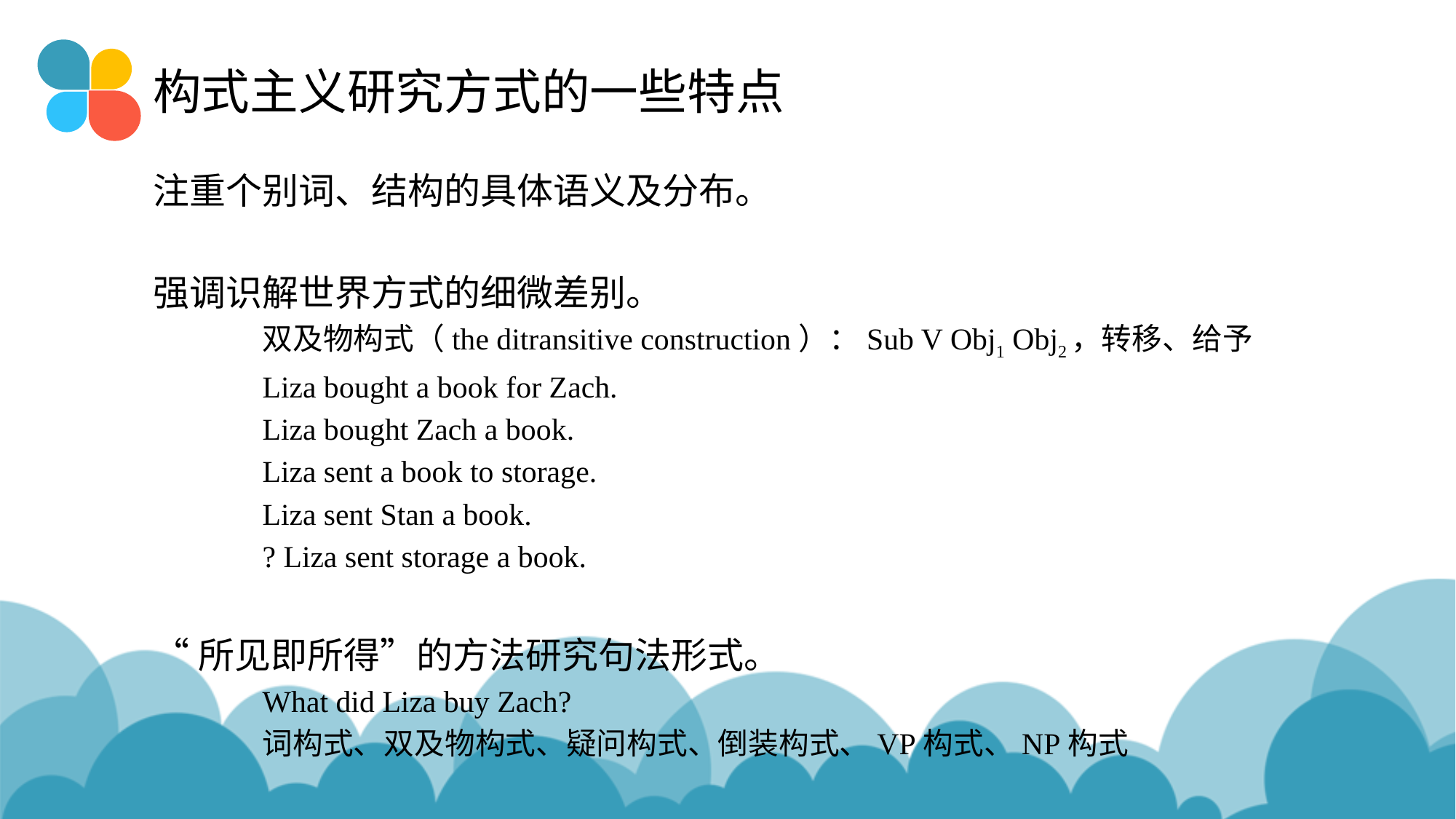

# 构式主义研究方式的一些特点
注重个别词、结构的具体语义及分布。

强调识解世界方式的细微差别。
双及物构式（the ditransitive construction）：Sub V Obj1 Obj2，转移、给予
Liza bought a book for Zach.
Liza bought Zach a book.
Liza sent a book to storage.
Liza sent Stan a book.
? Liza sent storage a book.

“所见即所得”的方法研究句法形式。
What did Liza buy Zach?
词构式、双及物构式、疑问构式、倒装构式、VP构式、NP构式